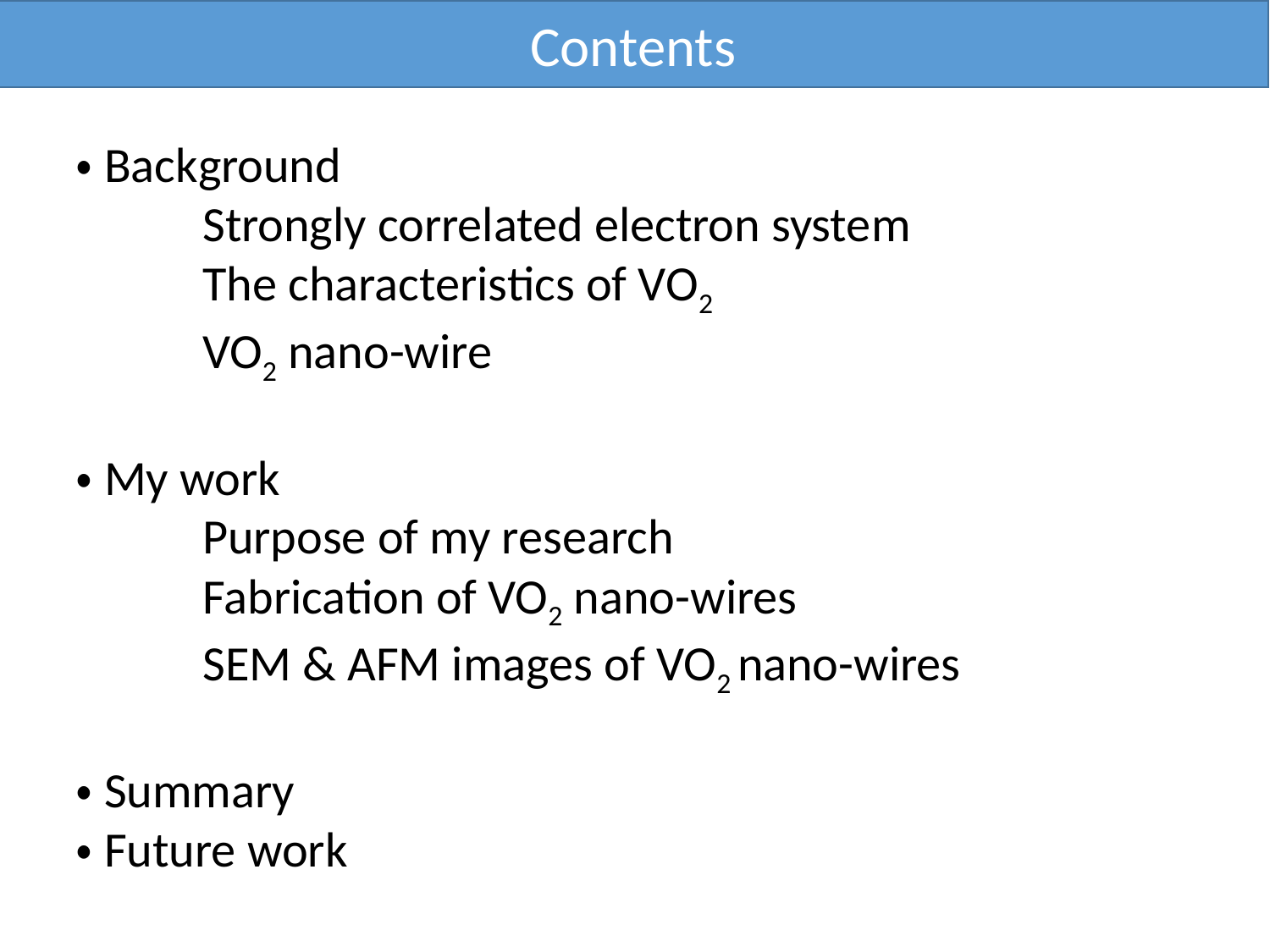

Contents
・Background
	Strongly correlated electron system
	The characteristics of VO2
	VO2 nano-wire

・My work
	Purpose of my research
	Fabrication of VO2 nano-wires
	SEM & AFM images of VO2 nano-wires

・Summary
・Future work